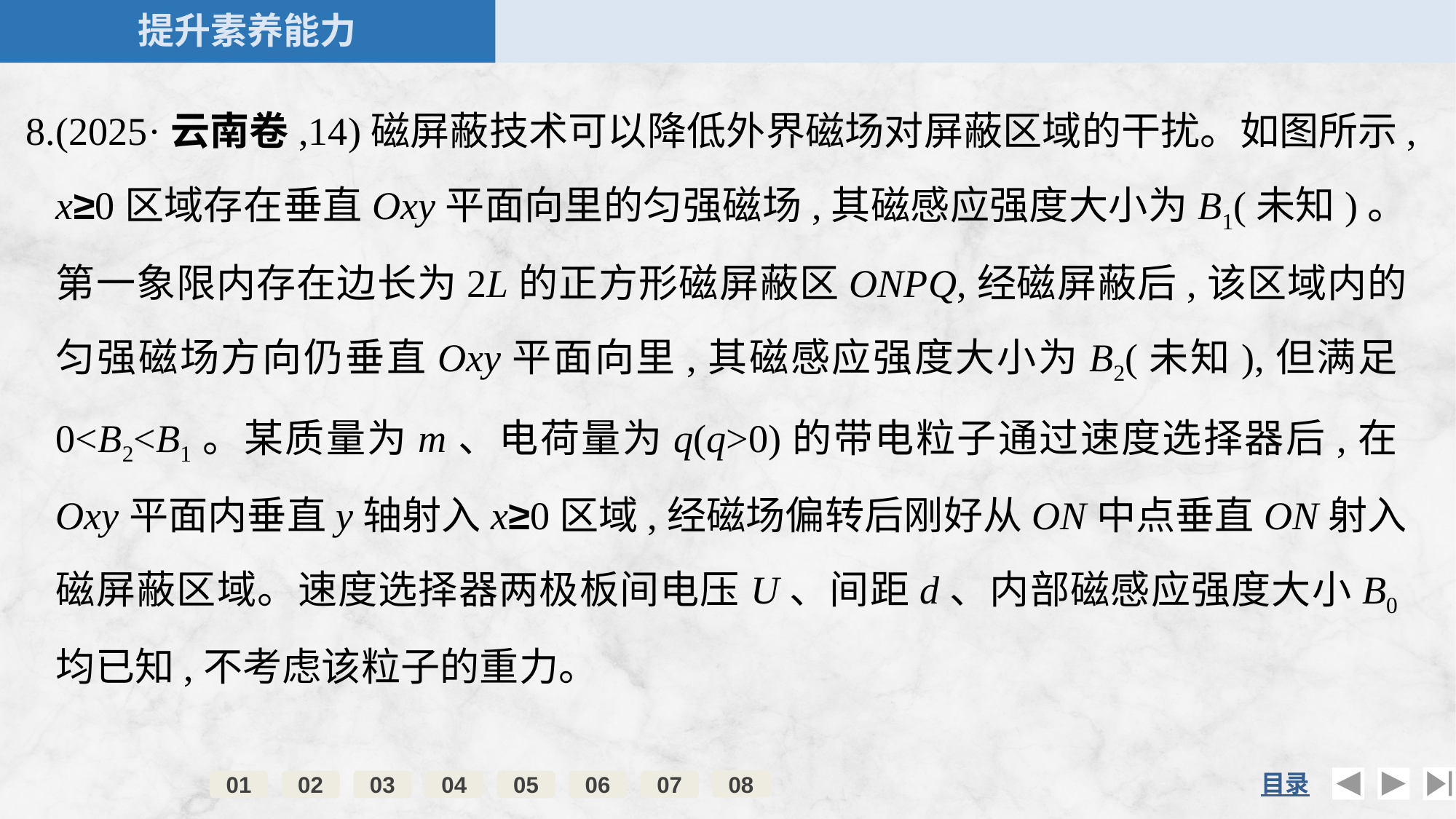

8.(2025·云南卷,14)磁屏蔽技术可以降低外界磁场对屏蔽区域的干扰。如图所示,x≥0区域存在垂直Oxy平面向里的匀强磁场,其磁感应强度大小为B1(未知)。第一象限内存在边长为2L的正方形磁屏蔽区ONPQ,经磁屏蔽后,该区域内的匀强磁场方向仍垂直Oxy平面向里,其磁感应强度大小为B2(未知),但满足0<B2<B1。某质量为m、电荷量为q(q>0)的带电粒子通过速度选择器后,在Oxy平面内垂直y轴射入x≥0区域,经磁场偏转后刚好从ON中点垂直ON射入磁屏蔽区域。速度选择器两极板间电压U、间距d、内部磁感应强度大小B0均已知,不考虑该粒子的重力。